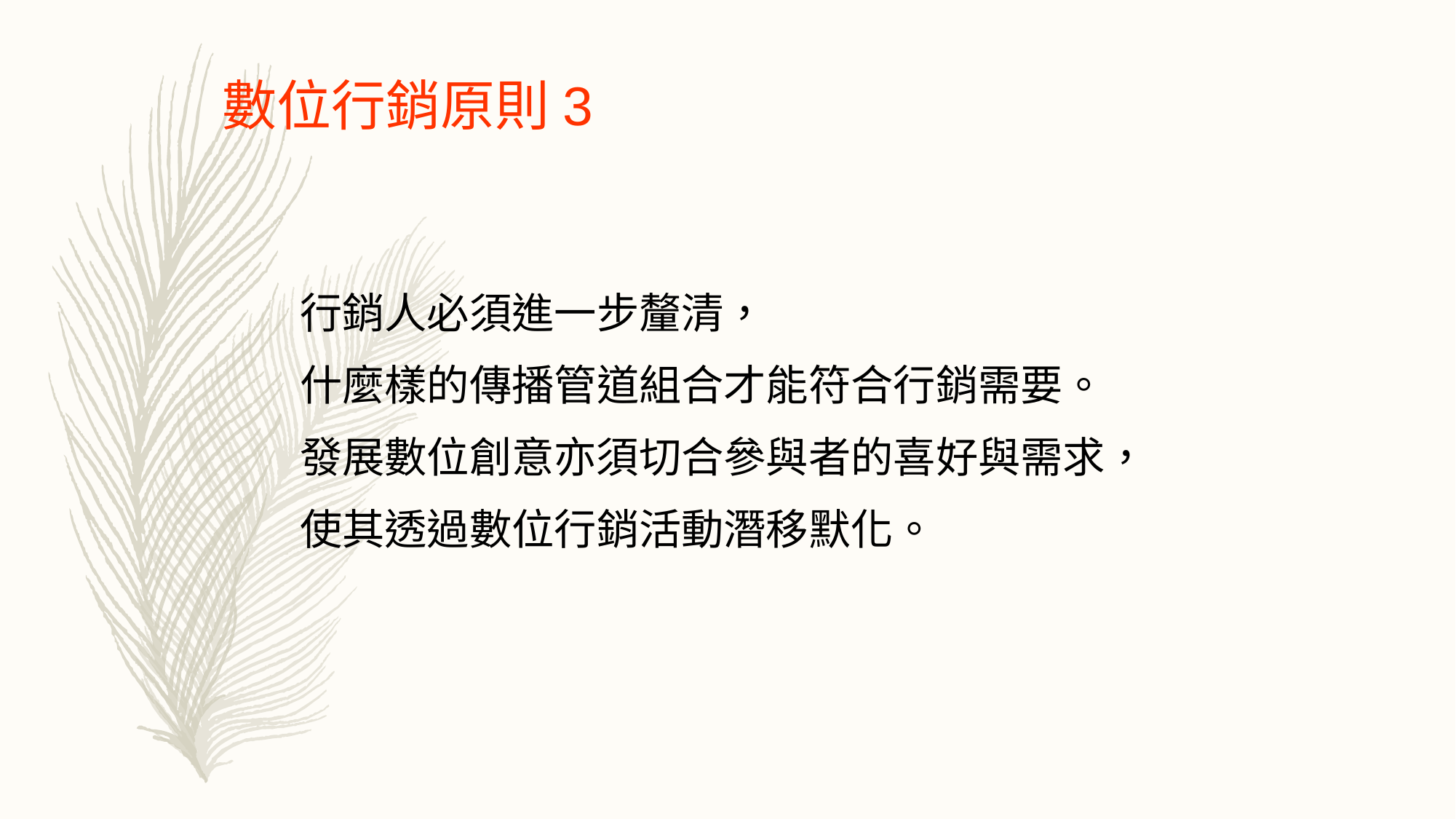

數位行銷原則3
行銷人必須進一步釐清，
什麼樣的傳播管道組合才能符合行銷需要。
發展數位創意亦須切合參與者的喜好與需求，
使其透過數位行銷活動潛移默化。